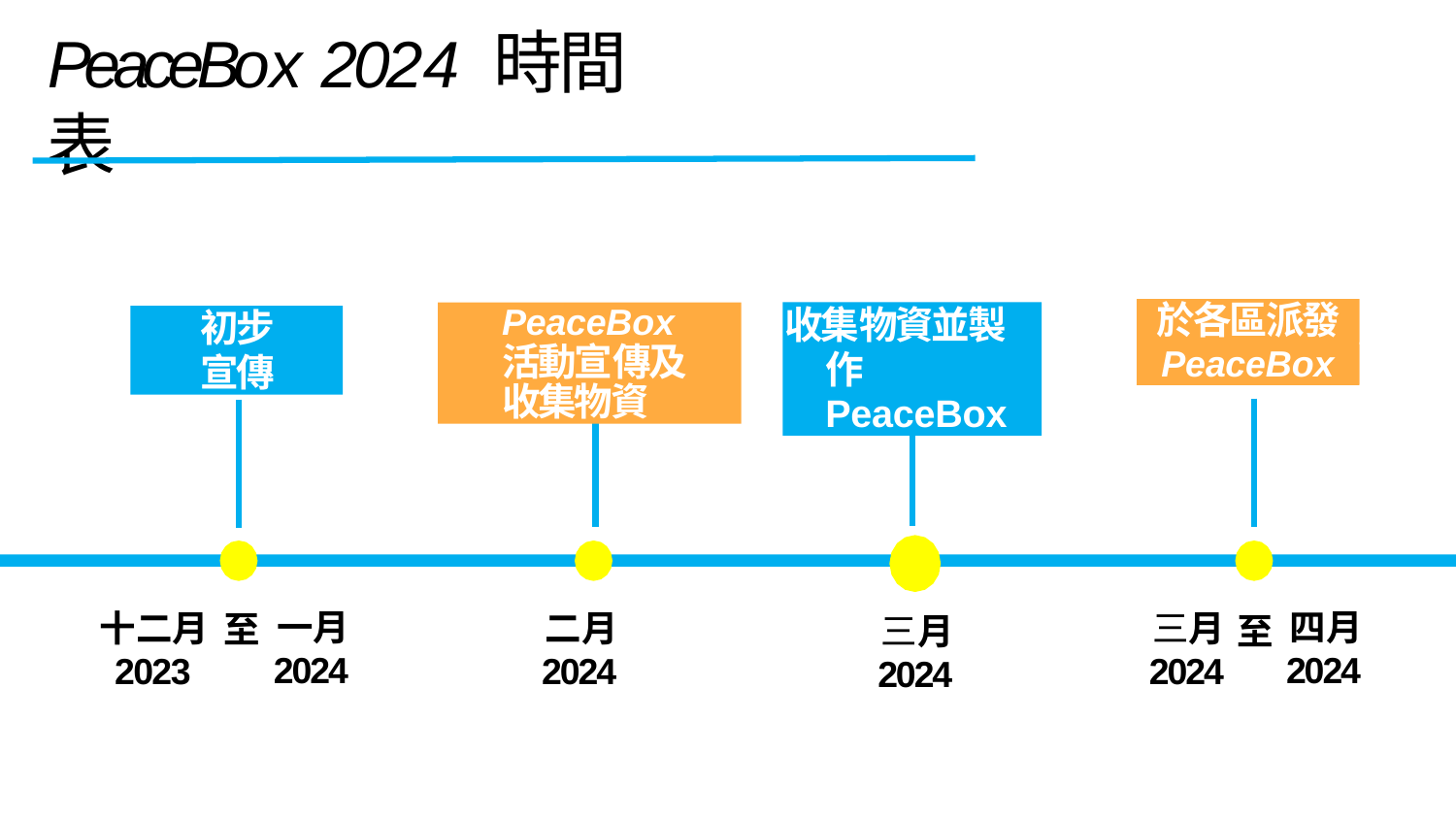

# PeaceBox 2024 時間表

於各區派發
收集物資並製作  PeaceBox
PeaceBox
活動宣傳及
收集物資
初步
宣傳
PeaceBox

四⽉
2024
⼀⽉
2024
十二月
2023
二⽉
2024
三⽉
2024
至
三⽉
2024
至